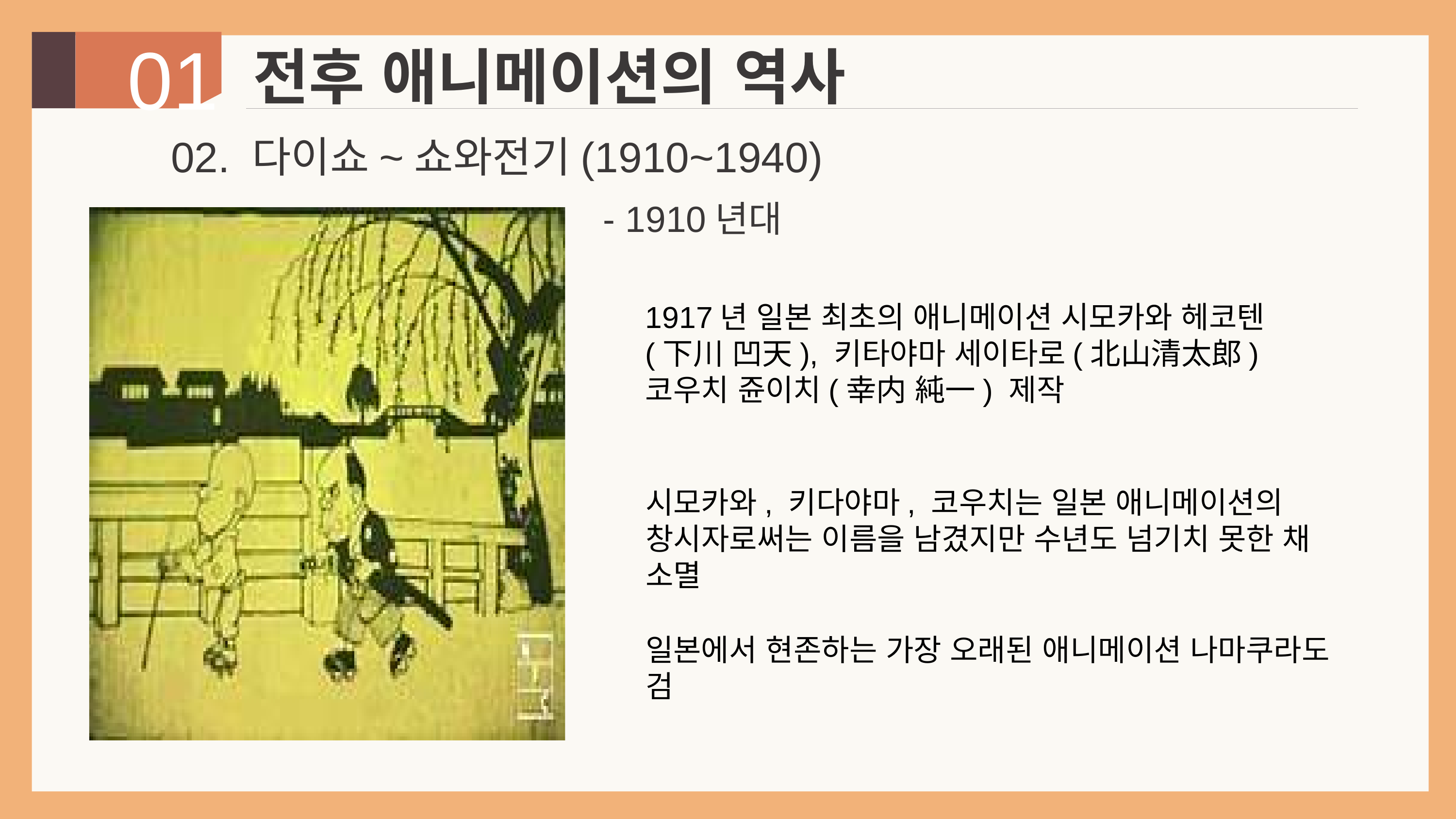

전후 애니메이션의 역사

01
02. 다이쇼~쇼와전기(1910~1940)
- 1910년대

1917년 일본 최초의 애니메이션 시모카와 헤코텐(下川 凹天), 키타야마 세이타로(北山清太郎) 코우치 쥰이치(幸内 純一) 제작

시모카와, 키다야마, 코우치는 일본 애니메이션의 창시자로써는 이름을 남겼지만 수년도 넘기치 못한 채 소멸
일본에서 현존하는 가장 오래된 애니메이션 나마쿠라도 검